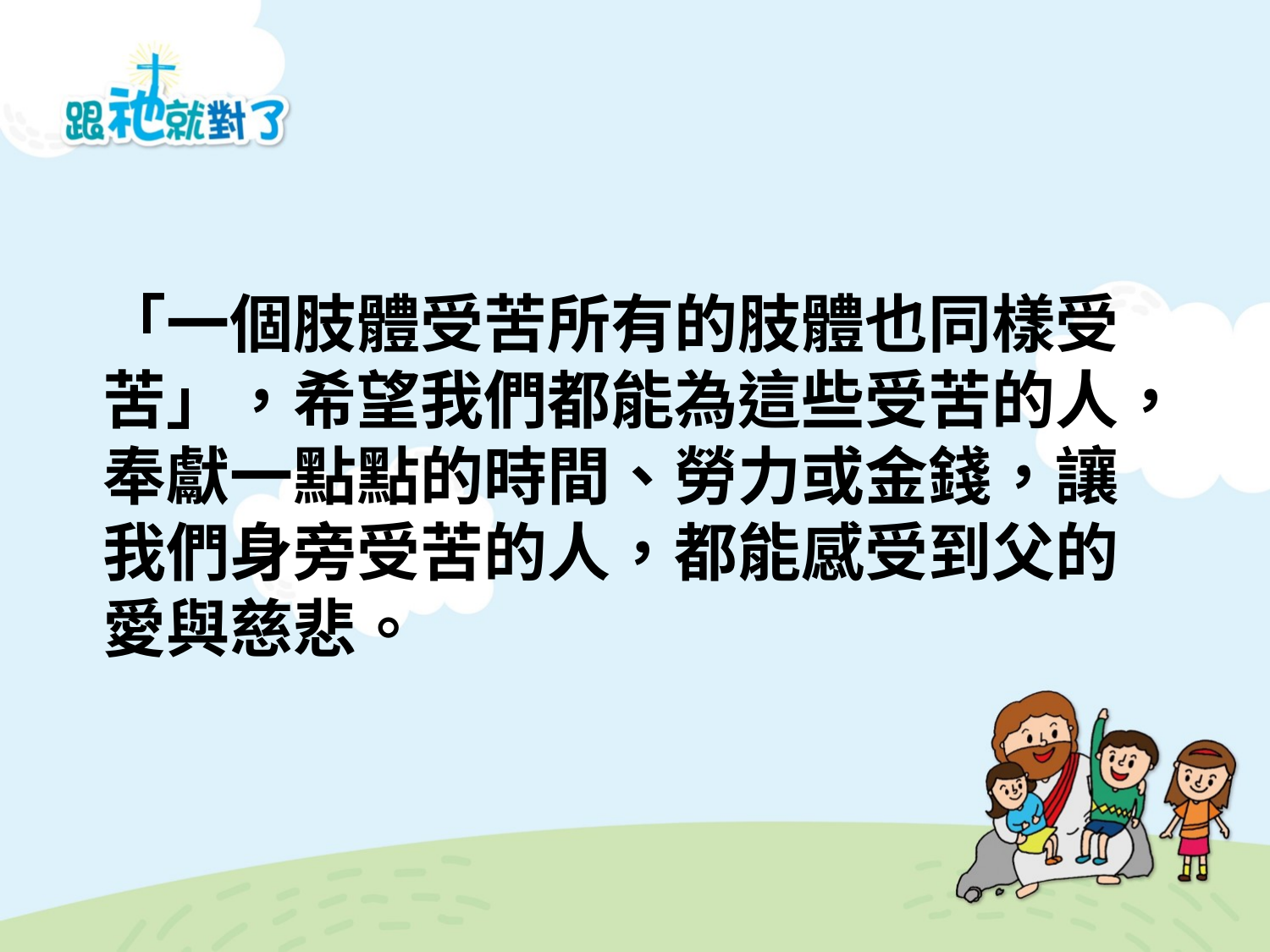

「一個肢體受苦所有的肢體也同樣受苦」，希望我們都能為這些受苦的人，奉獻一點點的時間、勞力或金錢，讓我們身旁受苦的人，都能感受到父的愛與慈悲。